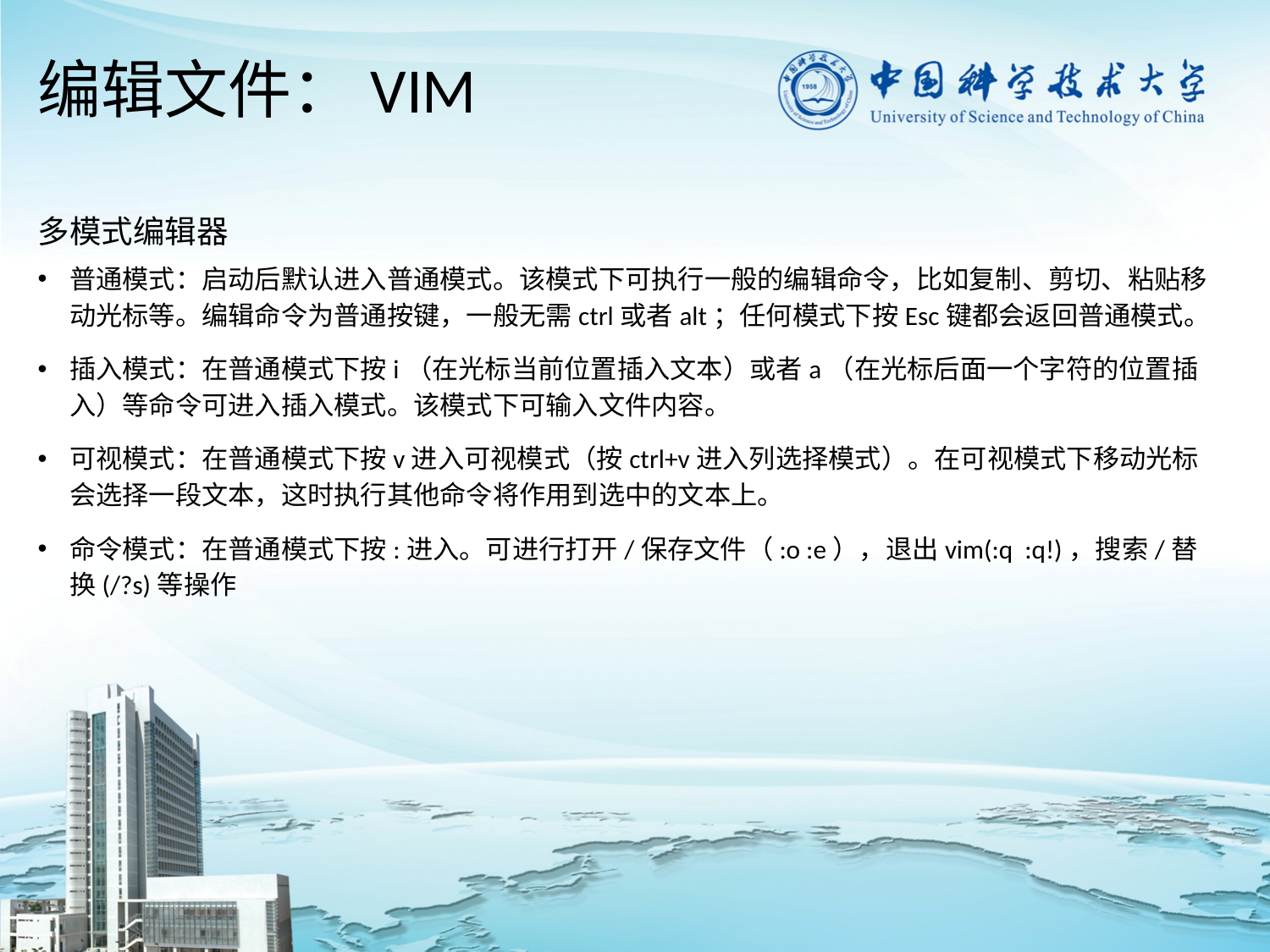

# 编辑文件：VIM
多模式编辑器
普通模式：启动后默认进入普通模式。该模式下可执行一般的编辑命令，比如复制、剪切、粘贴移动光标等。编辑命令为普通按键，一般无需ctrl或者alt；任何模式下按Esc键都会返回普通模式。
插入模式：在普通模式下按i（在光标当前位置插入文本）或者a（在光标后面一个字符的位置插入）等命令可进入插入模式。该模式下可输入文件内容。
可视模式：在普通模式下按v进入可视模式（按ctrl+v进入列选择模式）。在可视模式下移动光标会选择一段文本，这时执行其他命令将作用到选中的文本上。
命令模式：在普通模式下按:进入。可进行打开/保存文件（:o :e），退出vim(:q  :q!)，搜索/替换(/?s)等操作